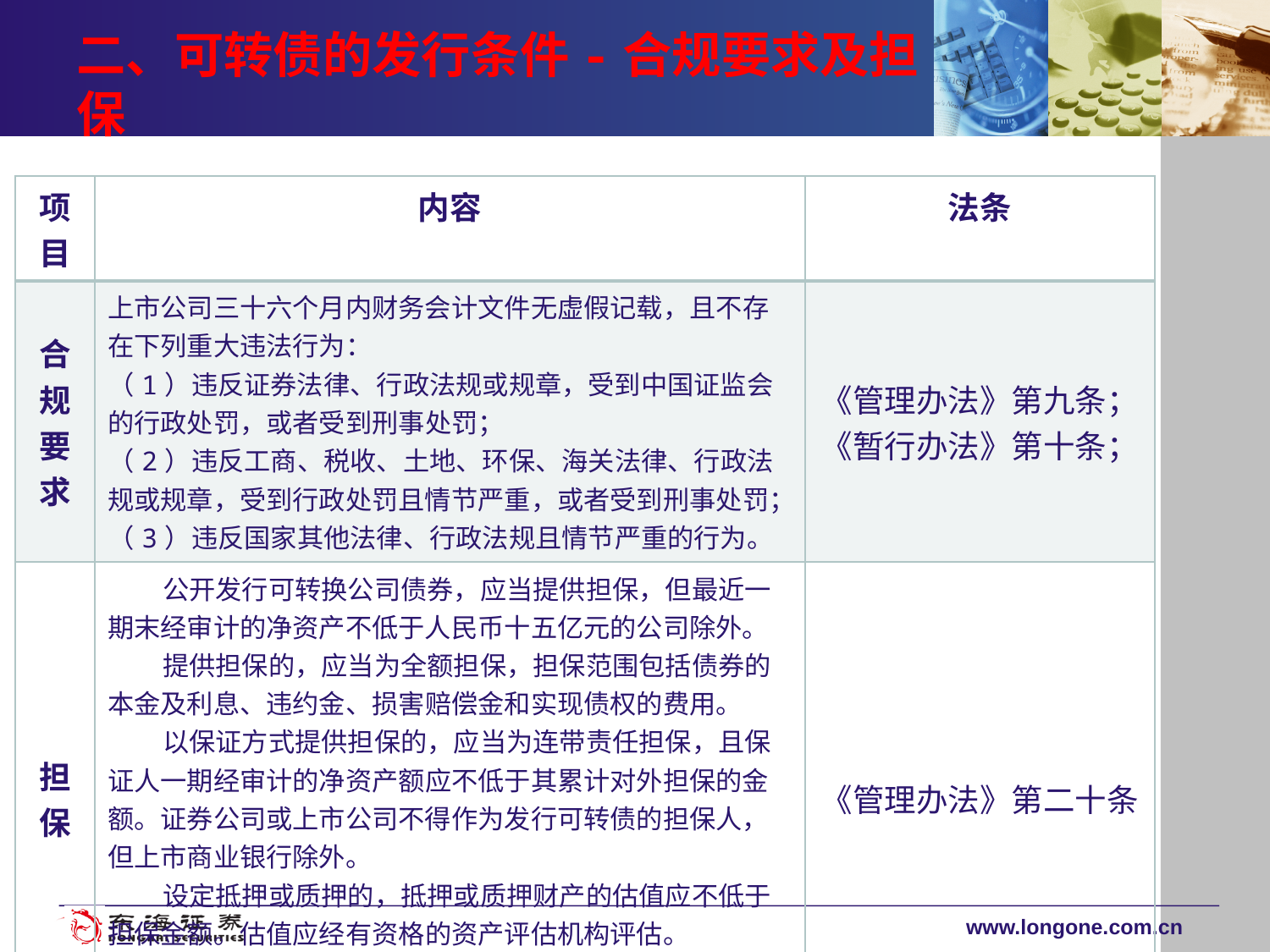

# 二、可转债的发行条件-合规要求及担保

| 项目 | 内容 | 法条 |
| --- | --- | --- |
| 合规要求 | 上市公司三十六个月内财务会计文件无虚假记载，且不存在下列重大违法行为： （1）违反证券法律、行政法规或规章，受到中国证监会的行政处罚，或者受到刑事处罚； （2）违反工商、税收、土地、环保、海关法律、行政法规或规章，受到行政处罚且情节严重，或者受到刑事处罚； （3）违反国家其他法律、行政法规且情节严重的行为。 | 《管理办法》第九条； 《暂行办法》第十条； |
| 担保 | 公开发行可转换公司债券，应当提供担保，但最近一期末经审计的净资产不低于人民币十五亿元的公司除外。 提供担保的，应当为全额担保，担保范围包括债券的本金及利息、违约金、损害赔偿金和实现债权的费用。 以保证方式提供担保的，应当为连带责任担保，且保证人一期经审计的净资产额应不低于其累计对外担保的金额。证券公司或上市公司不得作为发行可转债的担保人，但上市商业银行除外。 设定抵押或质押的，抵押或质押财产的估值应不低于担保金额。估值应经有资格的资产评估机构评估。 （主板及中小板公司适用，创业板公司未要求提供担保） | 《管理办法》第二十条 |
www.longone.com.cn